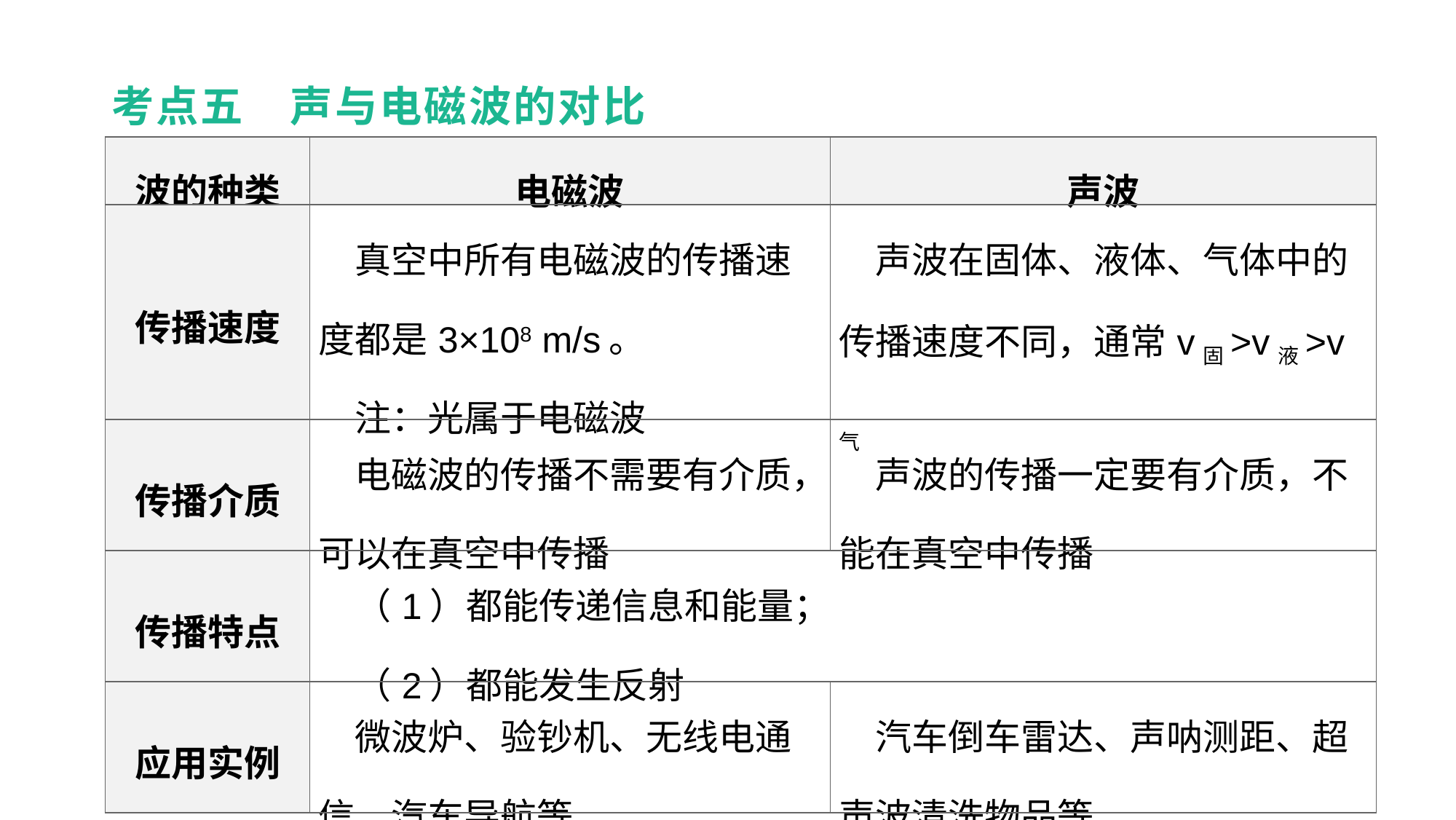

考点五　声与电磁波的对比
| 波的种类 | 电磁波 | 声波 |
| --- | --- | --- |
| 传播速度 | 真空中所有电磁波的传播速度都是3×108 m/s。 　注：光属于电磁波 | 声波在固体、液体、气体中的传播速度不同，通常v固>v液>v气 |
| 传播介质 | 电磁波的传播不需要有介质，可以在真空中传播 | 声波的传播一定要有介质，不能在真空中传播 |
| 传播特点 | （1）都能传递信息和能量； 　（2）都能发生反射 |  |
| 应用实例 | 微波炉、验钞机、无线电通信、汽车导航等 | 汽车倒车雷达、声呐测距、超声波清洗物品等 |
教材梳理 夯实基础